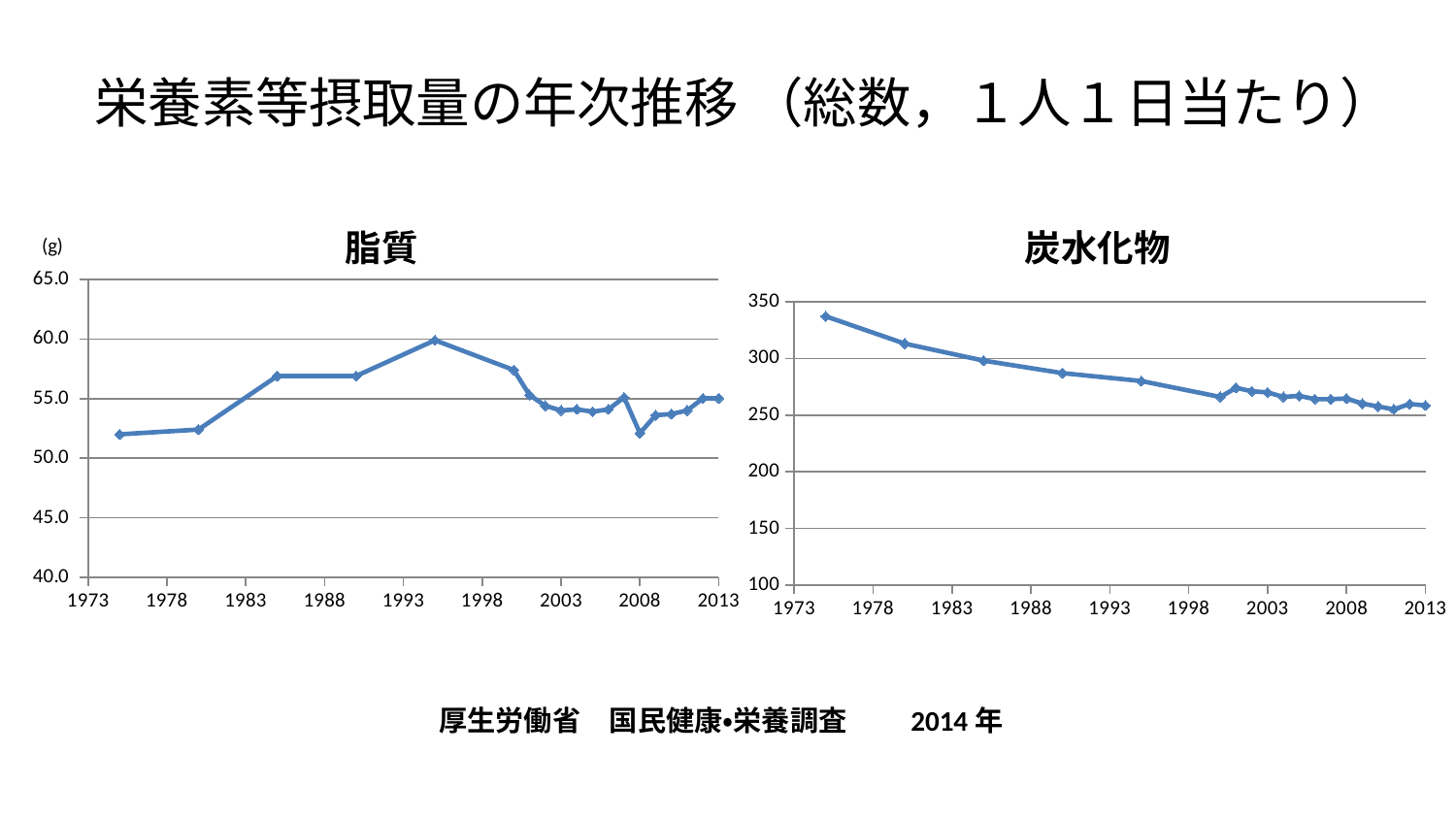

# 栄養素等摂取量の年次推移 （総数，１人１日当たり）

### Chart:

| Category | 脂質 |
|---|---|

### Chart: 炭水化物

| Category |  |
|---|---|
厚生労働省　国民健康・栄養調査　　2014年